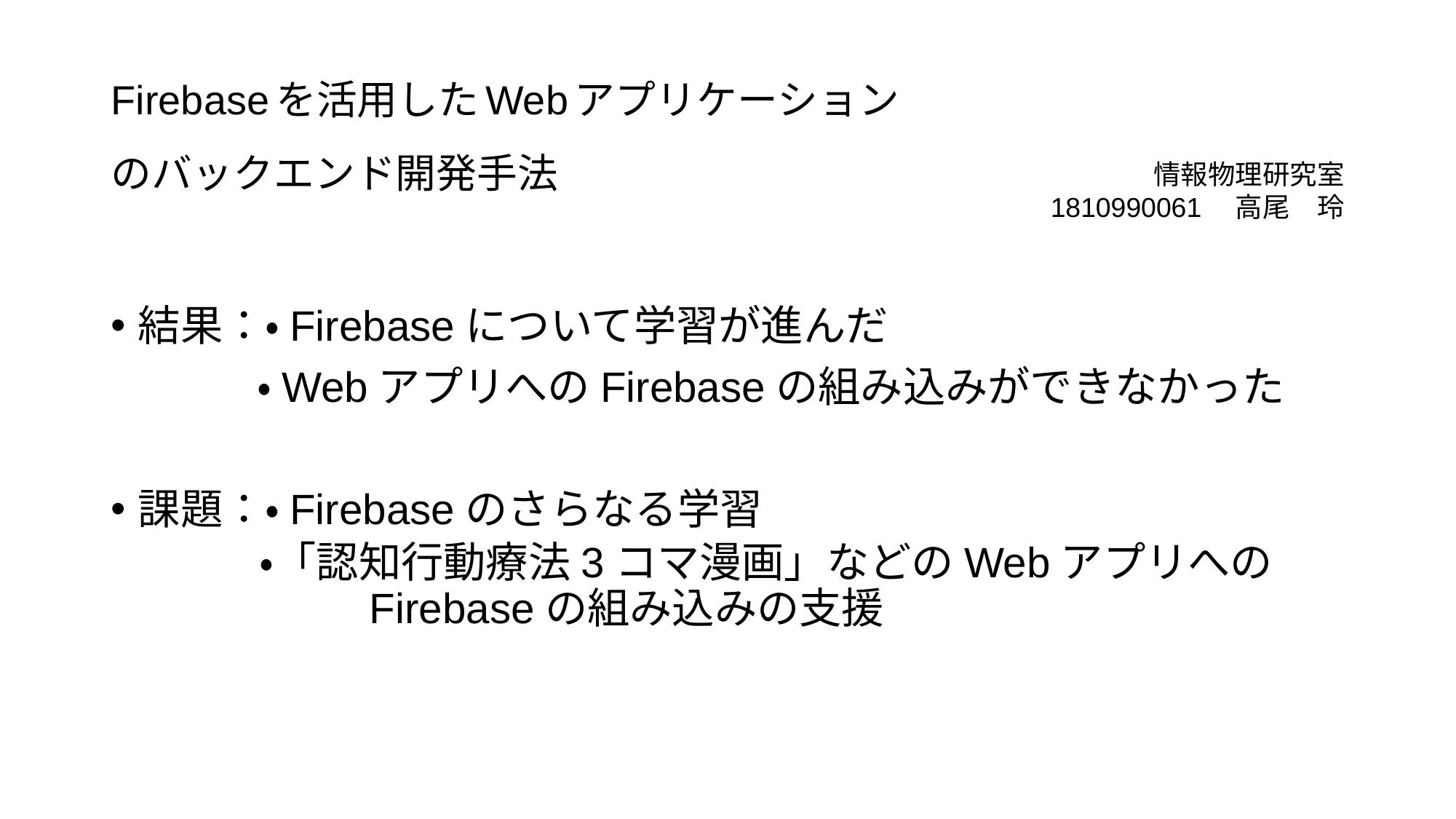

# Firebaseを活用したWebアプリケーション のバックエンド開発手法
情報物理研究室
1810990061　高尾　玲
結果：・Firebaseについて学習が進んだ
　　　  ・WebアプリへのFirebaseの組み込みができなかった

課題：・Firebaseのさらなる学習
　　 ・「認知行動療法3コマ漫画」などのWebアプリへの　　	　　Firebaseの組み込みの支援